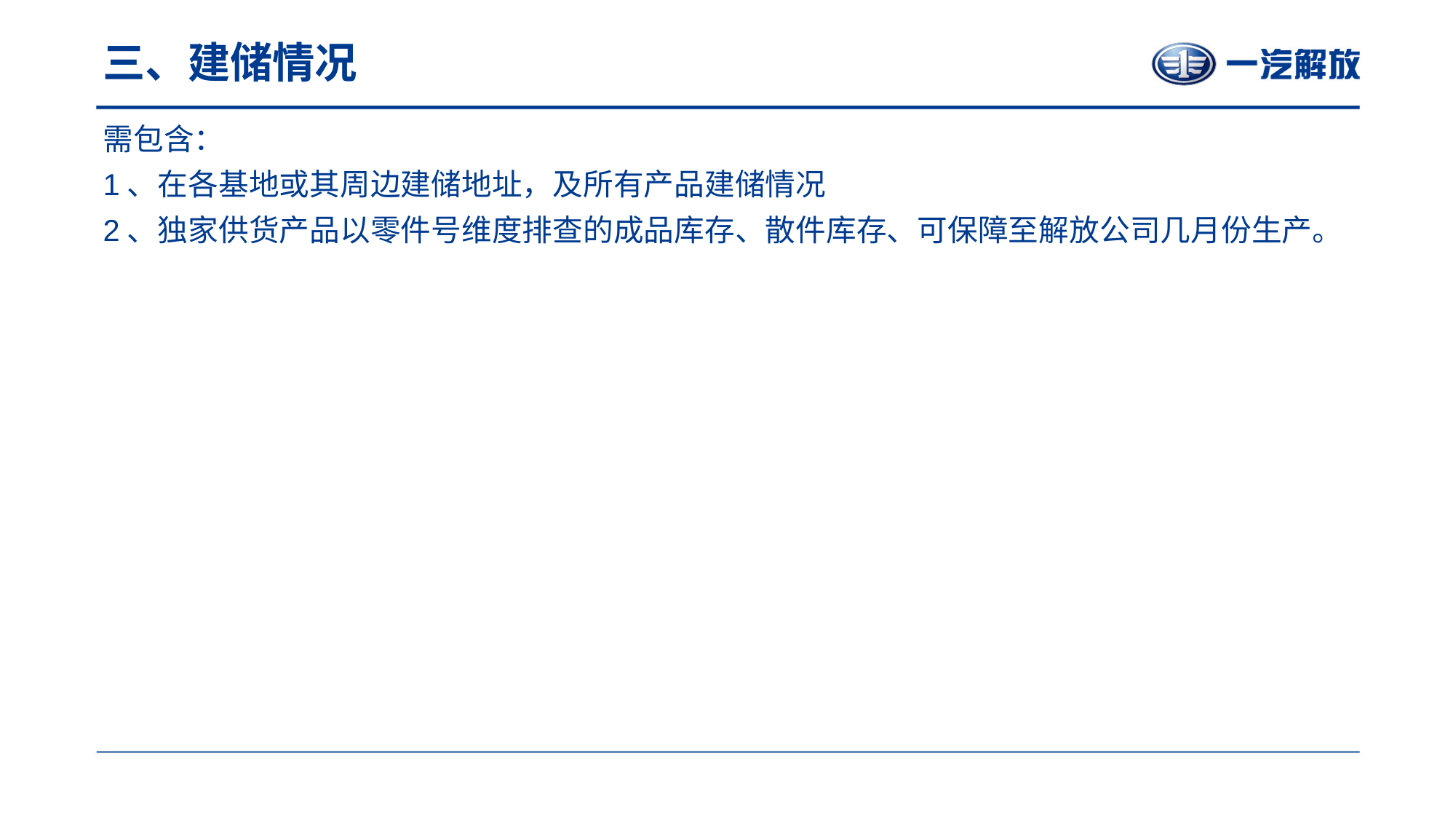

三、建储情况
需包含：
1、在各基地或其周边建储地址，及所有产品建储情况
2、独家供货产品以零件号维度排查的成品库存、散件库存、可保障至解放公司几月份生产。

6